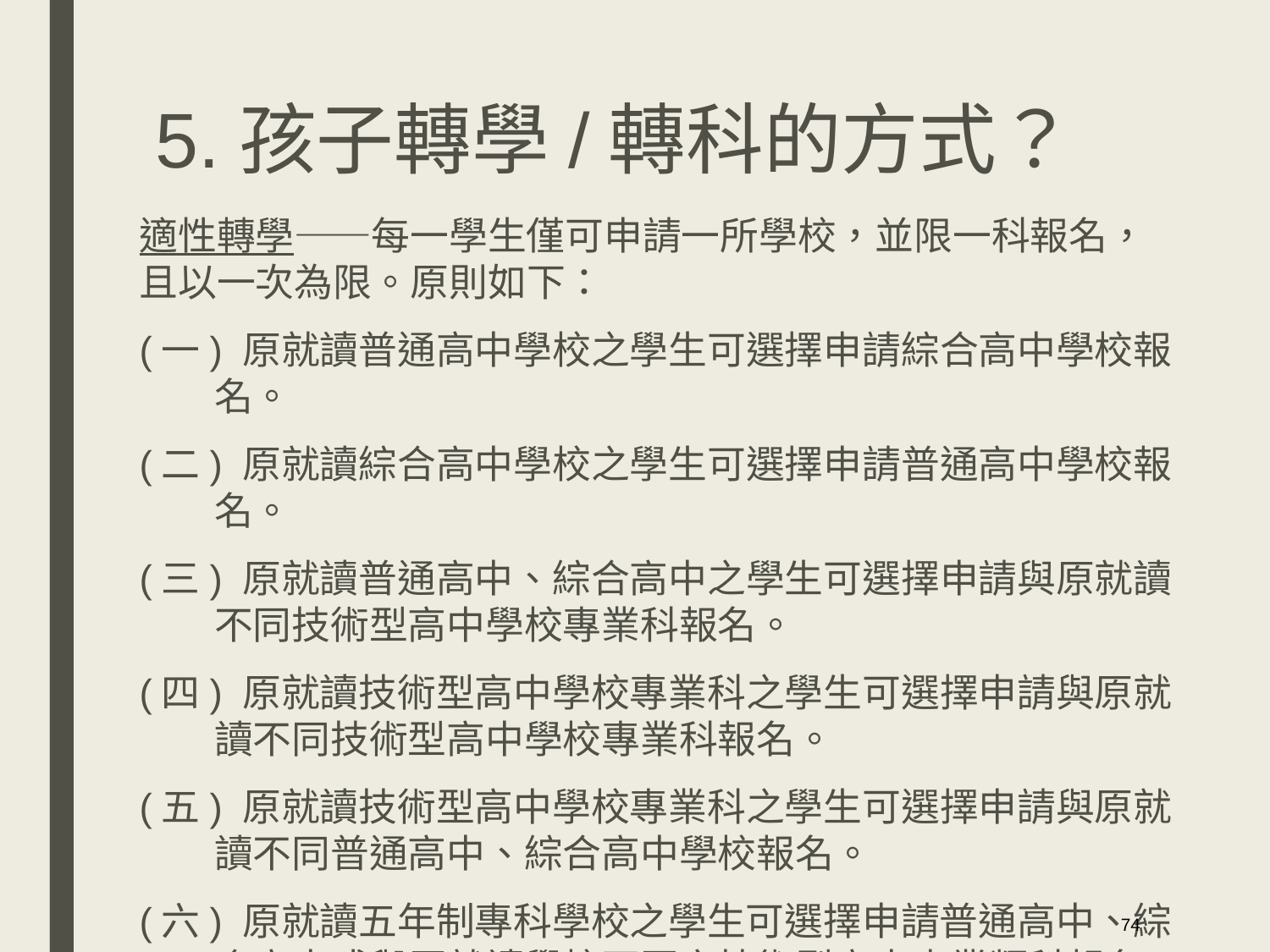

# 5.孩子轉學/轉科的方式？
適性轉學——每一學生僅可申請一所學校，並限一科報名，且以一次為限。原則如下：
(一) 原就讀普通高中學校之學生可選擇申請綜合高中學校報名。
(二) 原就讀綜合高中學校之學生可選擇申請普通高中學校報名。
(三) 原就讀普通高中、綜合高中之學生可選擇申請與原就讀不同技術型高中學校專業科報名。
(四) 原就讀技術型高中學校專業科之學生可選擇申請與原就讀不同技術型高中學校專業科報名。
(五) 原就讀技術型高中學校專業科之學生可選擇申請與原就讀不同普通高中、綜合高中學校報名。
(六) 原就讀五年制專科學校之學生可選擇申請普通高中、綜合高中或與原就讀學校不同之技術型高中專業類科報名。
74